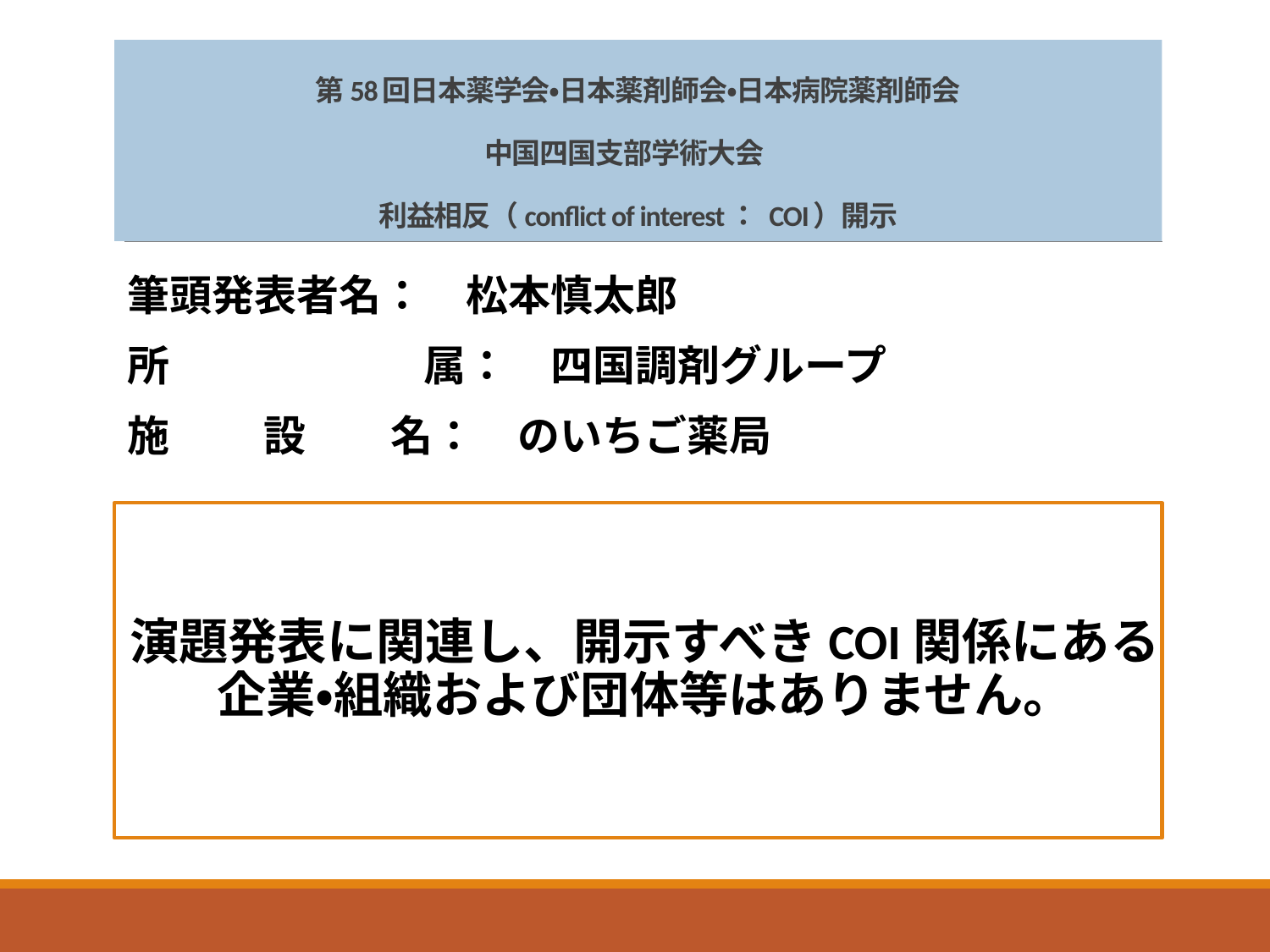

# 第58回日本薬学会・日本薬剤師会・日本病院薬剤師会 中国四国支部学術大会　 利益相反（conflict of interest： COI）開示
筆頭発表者名：　松本慎太郎
所　　　　　　属：　四国調剤グループ
施　　 設　　名：　のいちご薬局
演題発表に関連し、開示すべきCOI関係にある
企業・組織および団体等はありません。